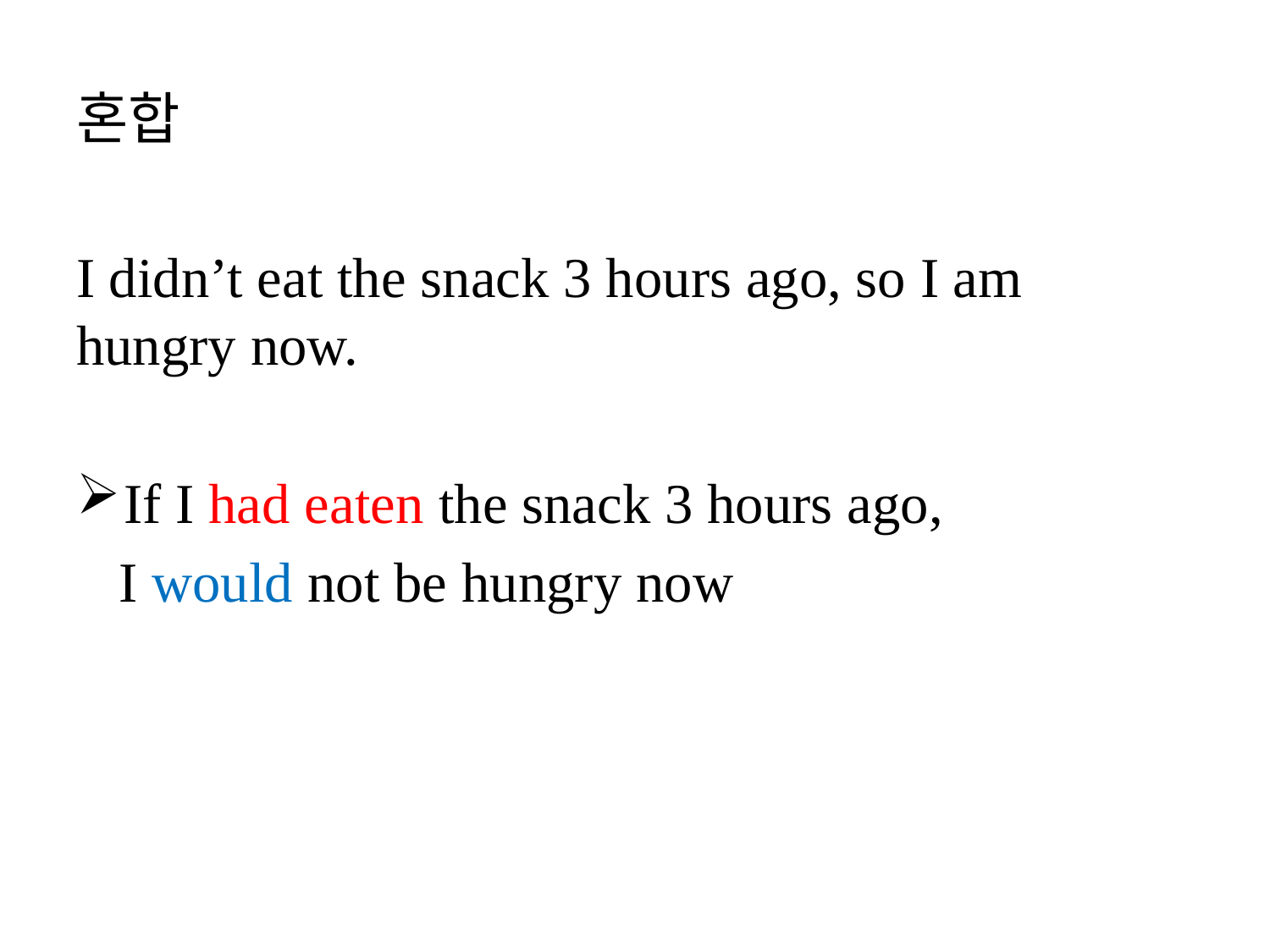

혼합

I didn’t eat the snack 3 hours ago, so I am hungry now.

If I had eaten the snack 3 hours ago,
   I would not be hungry now